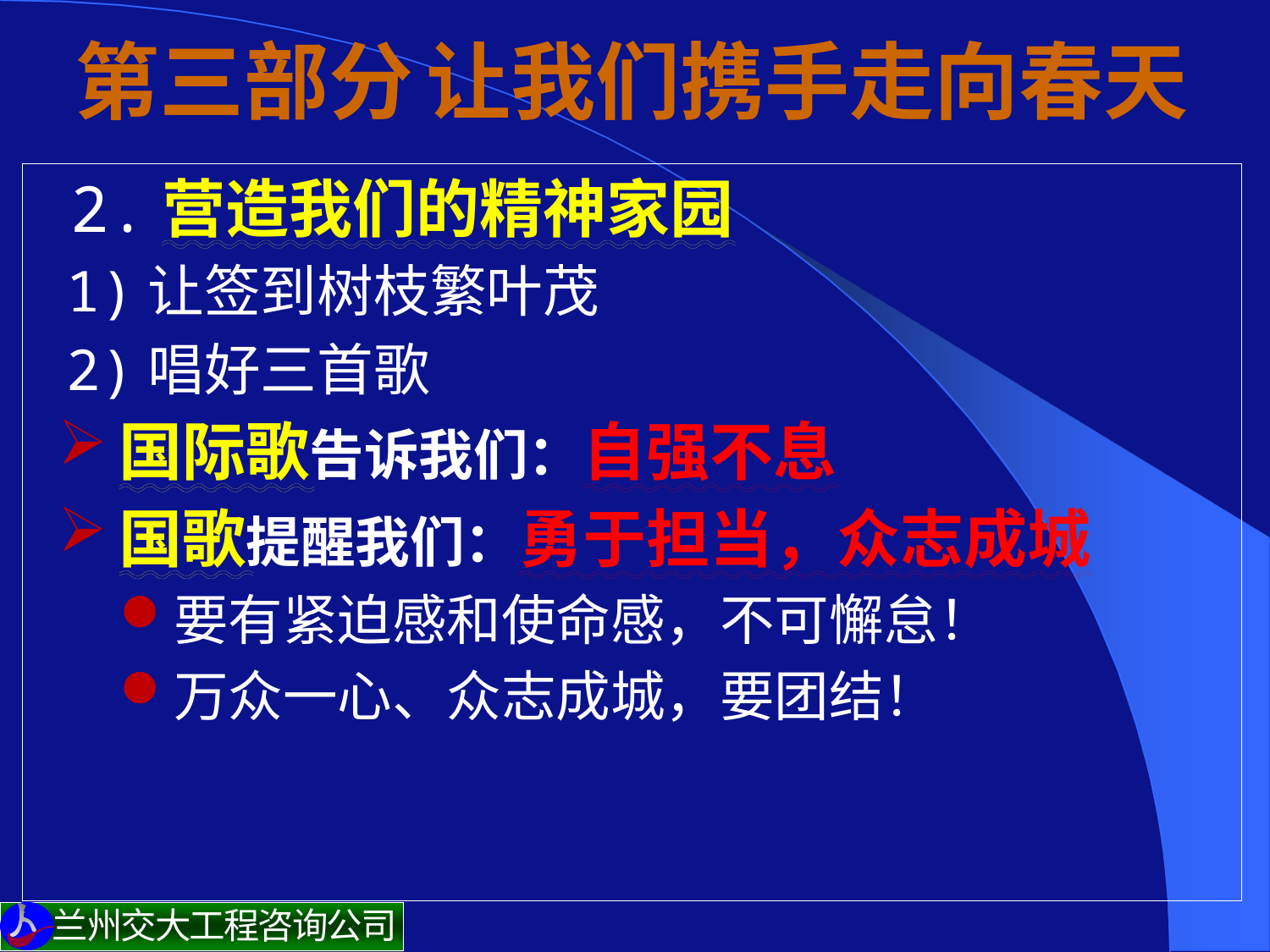

# 第三部分 让我们携手走向春天
 2.营造我们的精神家园
 1)让签到树枝繁叶茂
 2)唱好三首歌
国际歌告诉我们：自强不息
国歌提醒我们：勇于担当，众志成城
要有紧迫感和使命感，不可懈怠！
万众一心、众志成城，要团结！